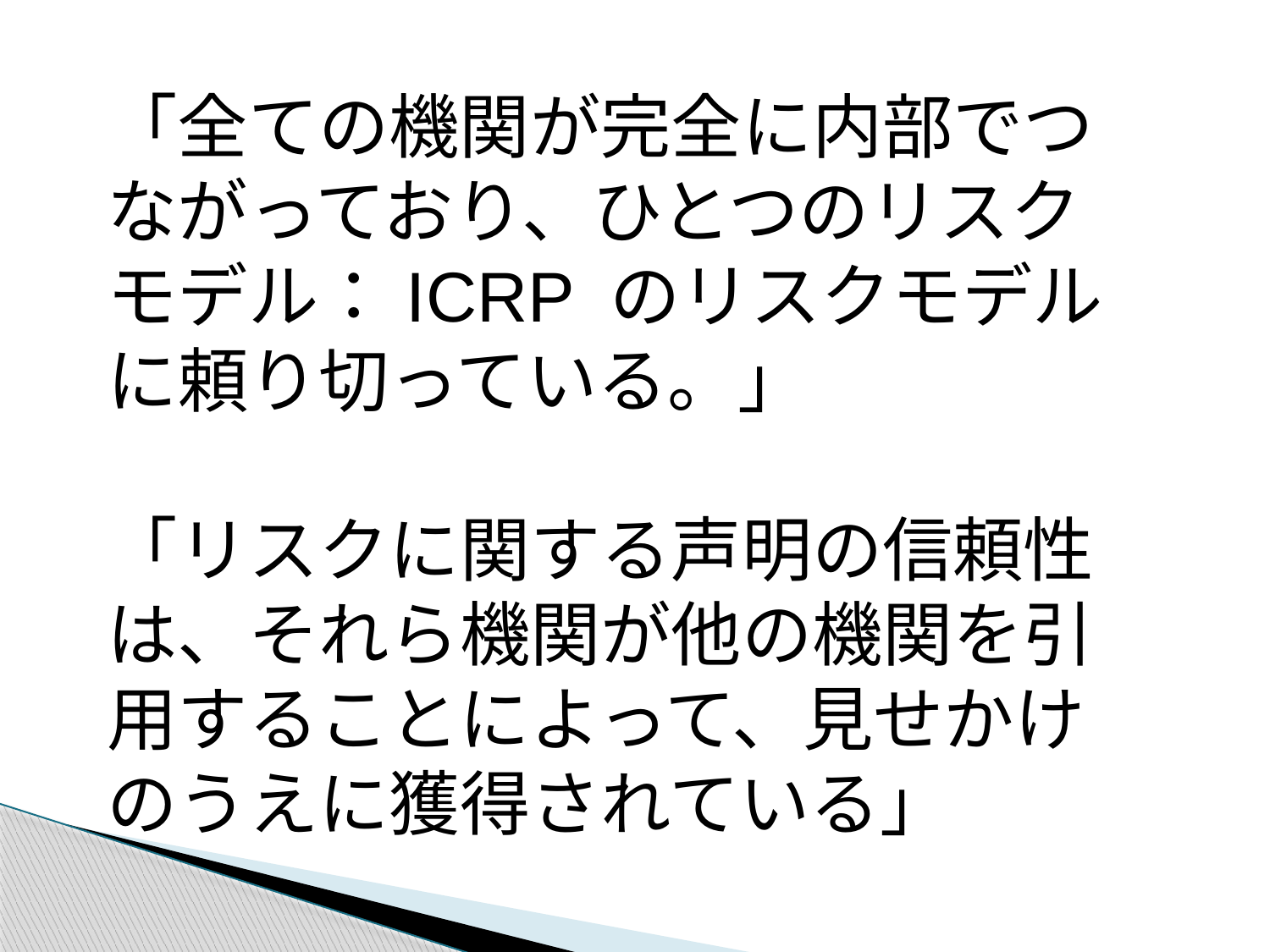

「全ての機関が完全に内部でつながっており、ひとつのリスクモデル：ICRP のリスクモデルに頼り切っている。」
「リスクに関する声明の信頼性は、それら機関が他の機関を引用することによって、見せかけのうえに獲得されている」